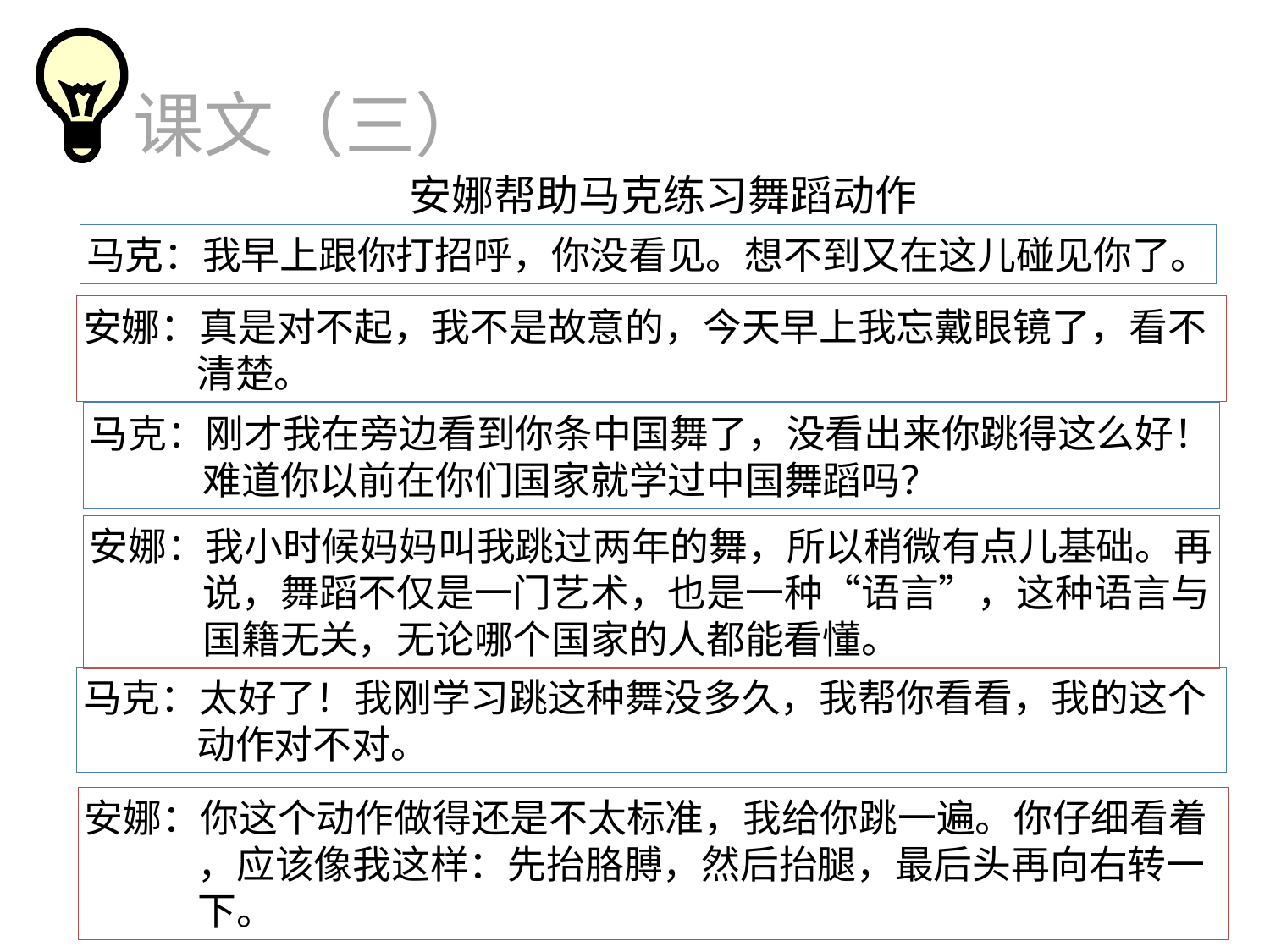

课文（三）
安娜帮助马克练习舞蹈动作
马克：我早上跟你打招呼，你没看见。想不到又在这儿碰见你了。
安娜：真是对不起，我不是故意的，今天早上我忘戴眼镜了，看不
            清楚。
马克：刚才我在旁边看到你条中国舞了，没看出来你跳得这么好！
            难道你以前在你们国家就学过中国舞蹈吗？
安娜：我小时候妈妈叫我跳过两年的舞，所以稍微有点儿基础。再
            说，舞蹈不仅是一门艺术，也是一种“语言”，这种语言与
            国籍无关，无论哪个国家的人都能看懂。
马克：太好了！我刚学习跳这种舞没多久，我帮你看看，我的这个
            动作对不对。
安娜：你这个动作做得还是不太标准，我给你跳一遍。你仔细看着
            ，应该像我这样：先抬胳膊，然后抬腿，最后头再向右转一
            下。